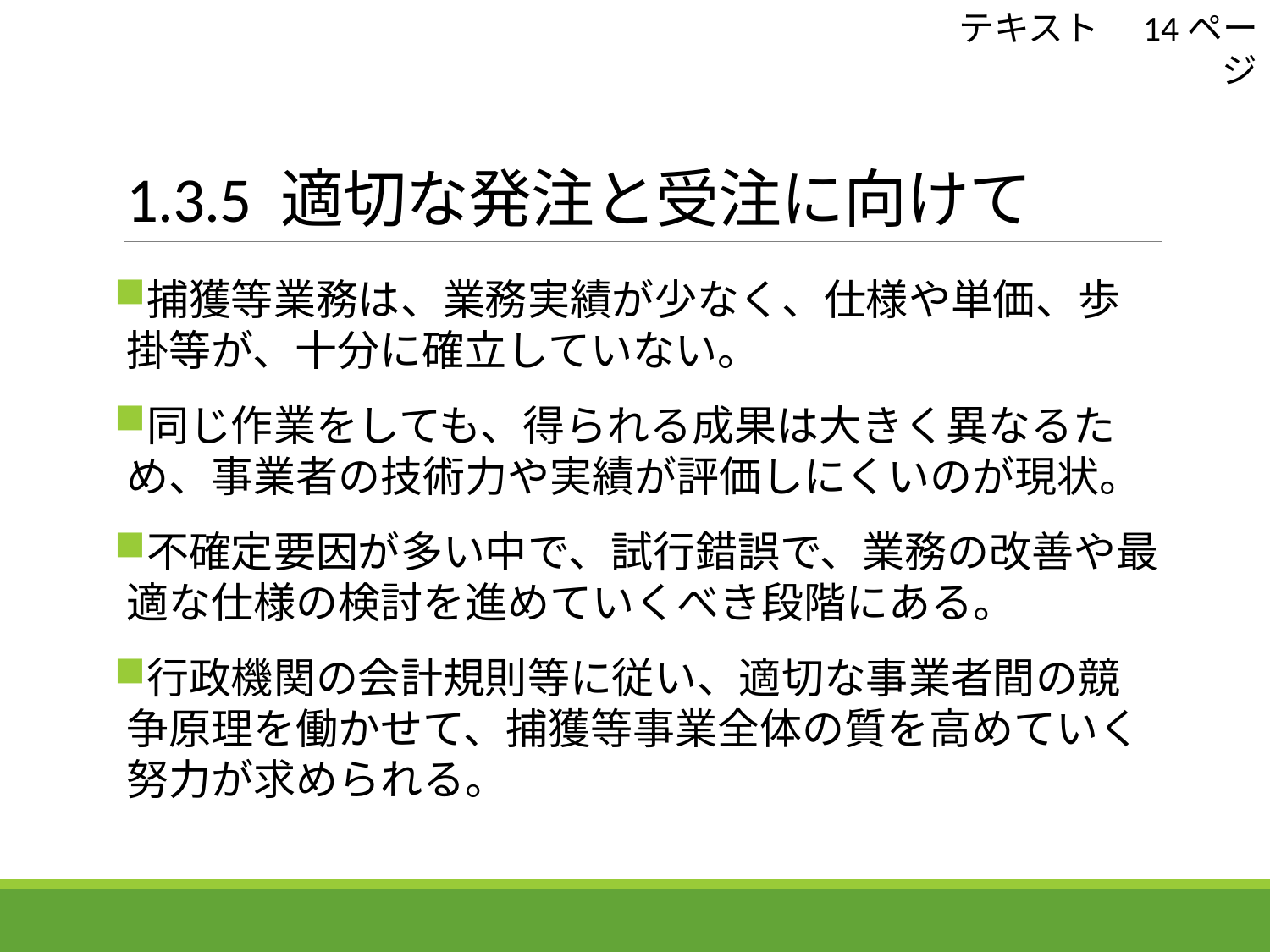

テキスト　14ページ
# 1.3.5 適切な発注と受注に向けて
捕獲等業務は、業務実績が少なく、仕様や単価、歩掛等が、十分に確立していない。
同じ作業をしても、得られる成果は大きく異なるため、事業者の技術力や実績が評価しにくいのが現状。
不確定要因が多い中で、試行錯誤で、業務の改善や最適な仕様の検討を進めていくべき段階にある。
行政機関の会計規則等に従い、適切な事業者間の競争原理を働かせて、捕獲等事業全体の質を高めていく努力が求められる。